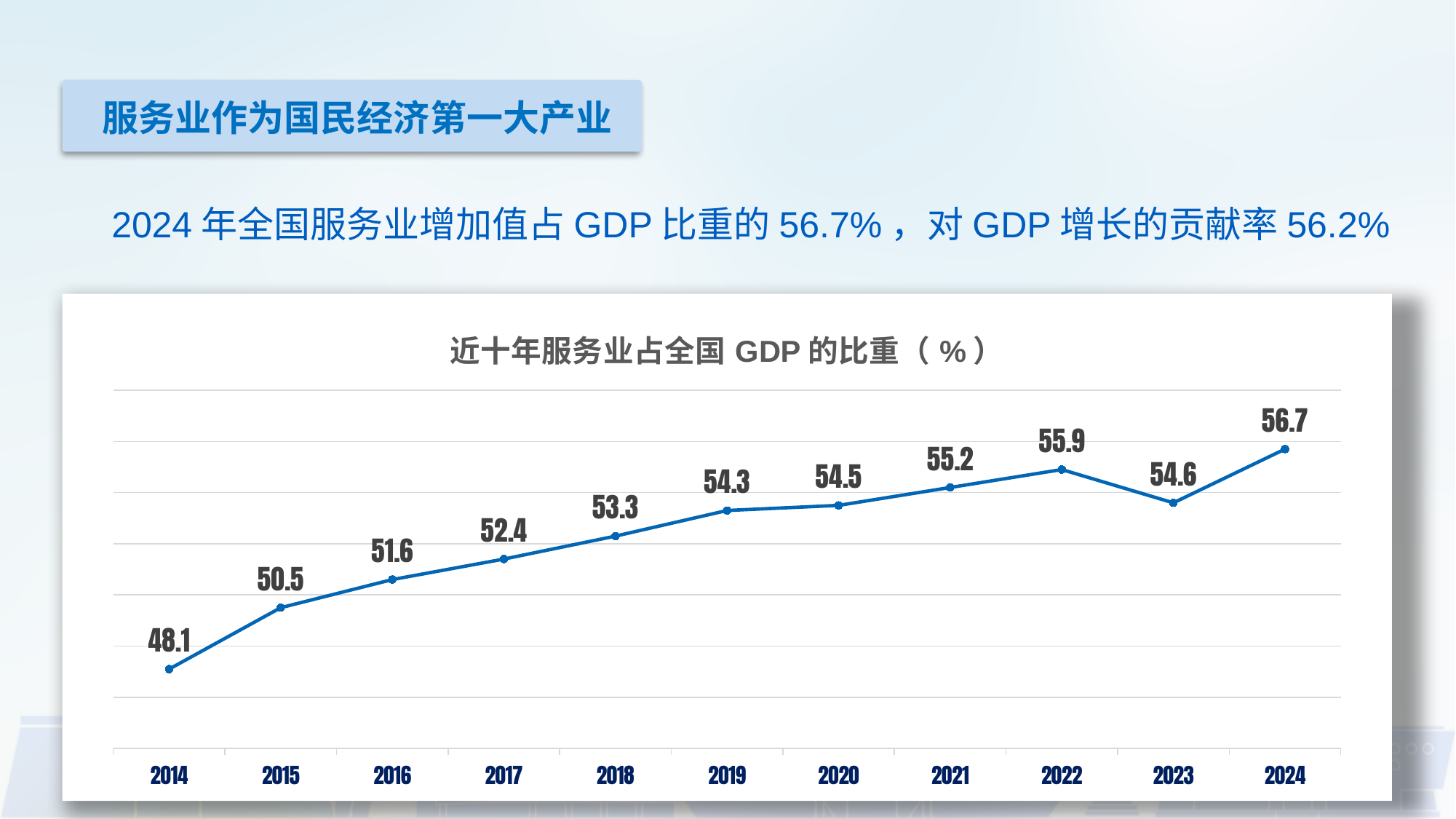

服务业作为国民经济第一大产业

2024年全国服务业增加值占GDP比重的56.7%，对GDP增长的贡献率56.2%

### Chart: 近十年服务业占全国GDP的比重（%）

| Category | 系列 1 |
|---|---|
| 2014 | 48.1 |
| 2015 | 50.5 |
| 2016 | 51.6 |
| 2017 | 52.4 |
| 2018 | 53.3 |
| 2019 | 54.3 |
| 2020 | 54.5 |
| 2021 | 55.2 |
| 2022 | 55.9 |
| 2023 | 54.6 |
| 2024 | 56.7 |